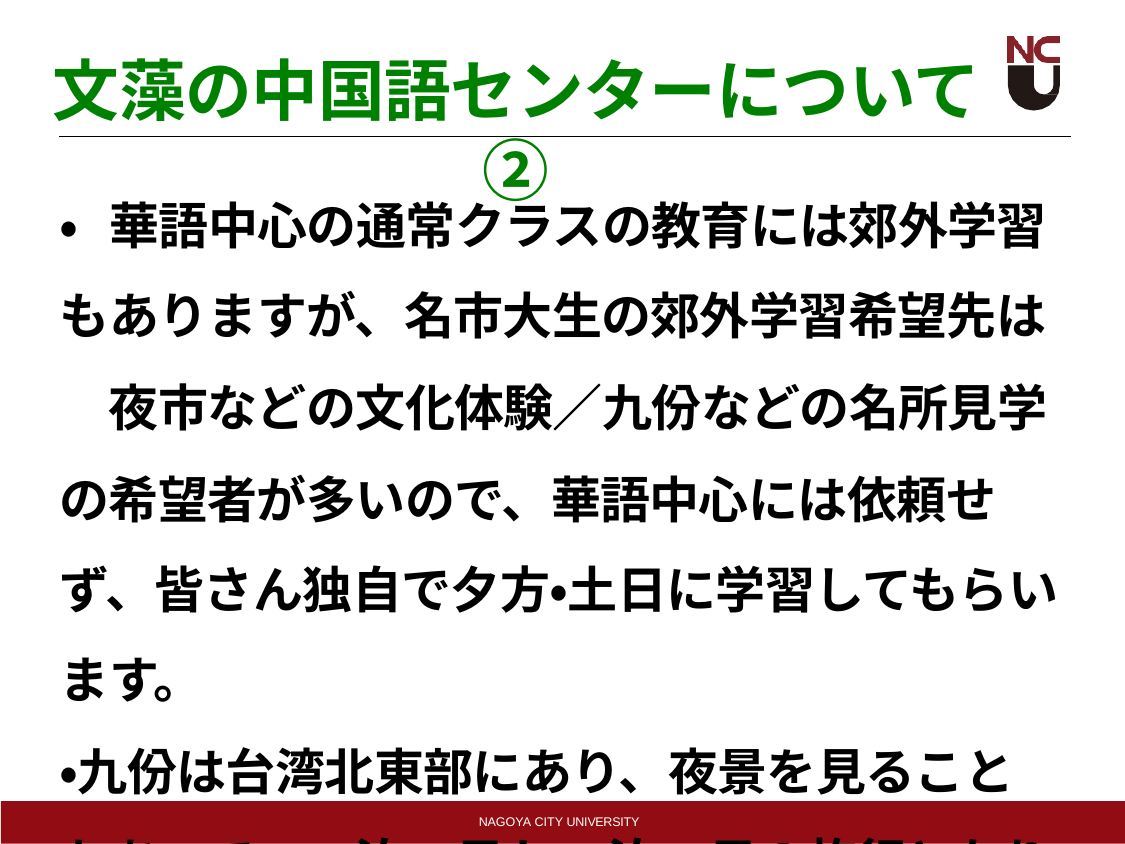

# 文藻の中国語センターについて②
・華語中心の通常クラスの教育には郊外学習もありますが、名市大生の郊外学習希望先は
　夜市などの文化体験／九份などの名所見学
の希望者が多いので、華語中心には依頼せず、皆さん独自で夕方・土日に学習してもらいます。
・九份は台湾北東部にあり、夜景を見ることもあって、1泊2日か2泊3日の旅行となります。
NAGOYA CITY UNIVERSITY